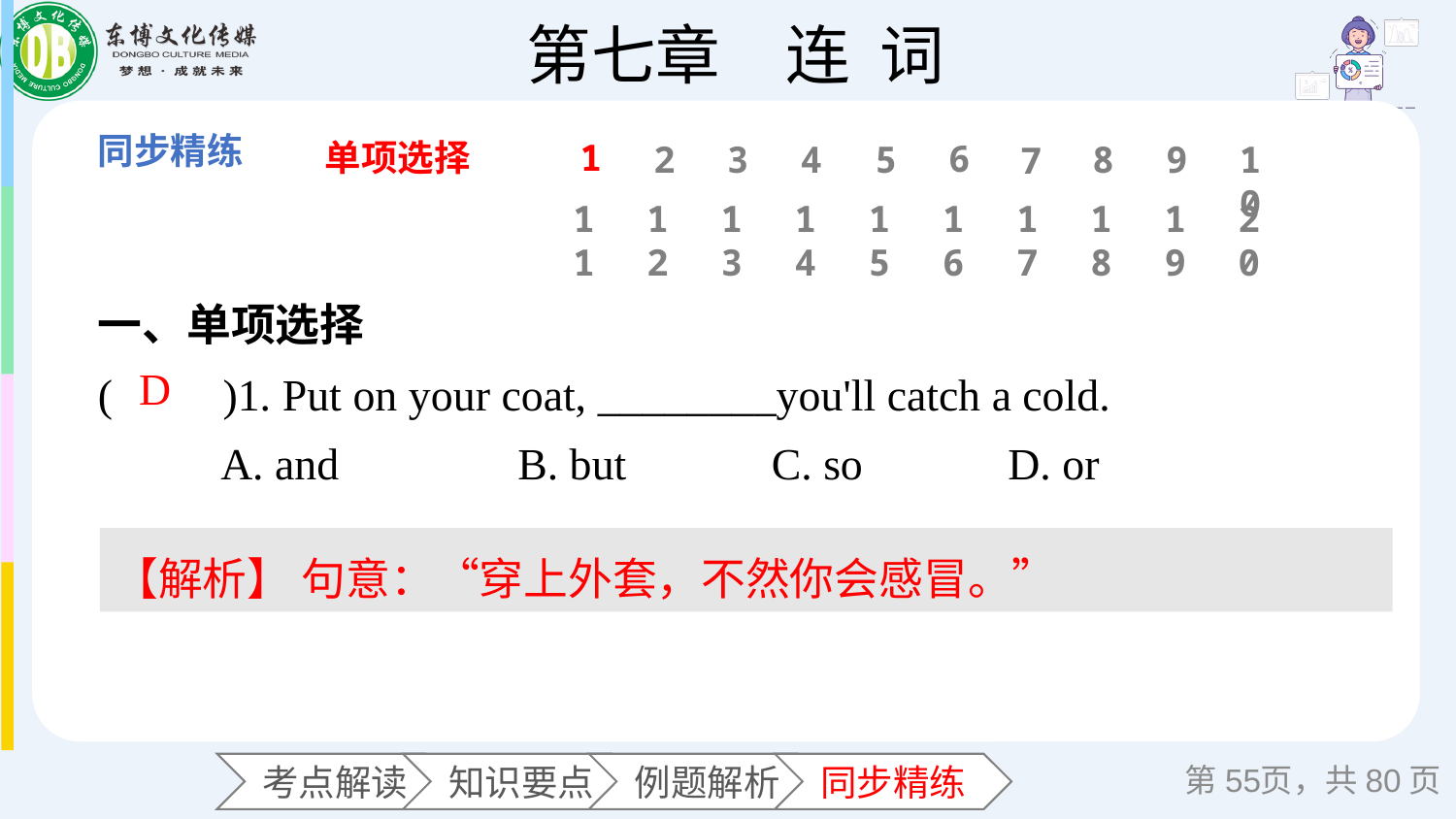

单项选择
1
6
2
3
4
5
8
9
10
7
11
12
13
14
15
16
17
18
19
20
一、单项选择
(　　)1. Put on your coat, ________you'll catch a cold.
           A. and                B. but             C. so             D. or
D
【解析】 句意：“穿上外套，不然你会感冒。”
第55页，共80页